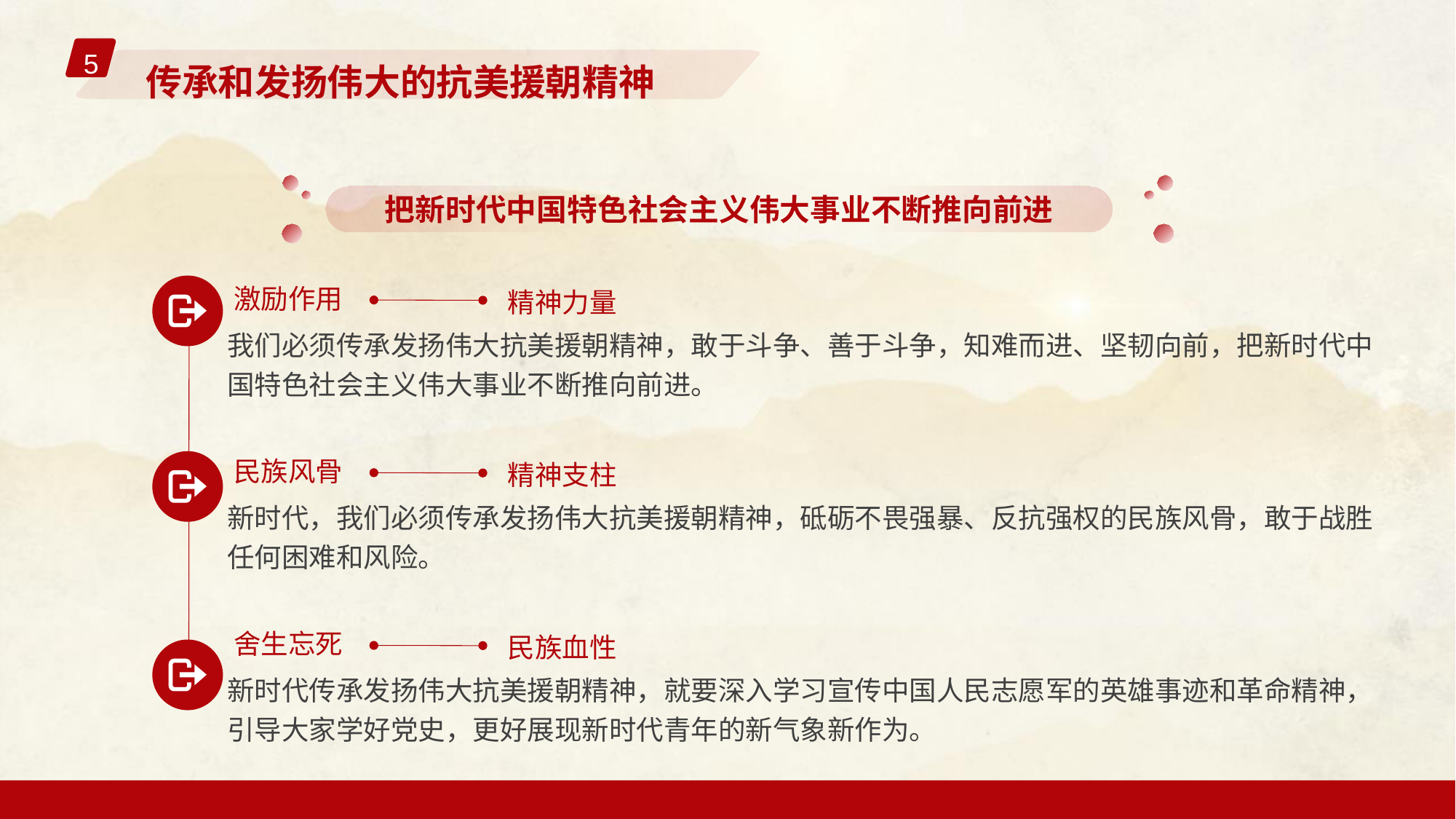

5

传承和发扬伟大的抗美援朝精神

把新时代中国特色社会主义伟大事业不断推向前进

激励作用
精神力量
我们必须传承发扬伟大抗美援朝精神，敢于斗争、善于斗争，知难而进、坚韧向前，把新时代中国特色社会主义伟大事业不断推向前进。
民族风骨
精神支柱
新时代，我们必须传承发扬伟大抗美援朝精神，砥砺不畏强暴、反抗强权的民族风骨，敢于战胜任何困难和风险。

舍生忘死
民族血性
新时代传承发扬伟大抗美援朝精神，就要深入学习宣传中国人民志愿军的英雄事迹和革命精神，引导大家学好党史，更好展现新时代青年的新气象新作为。